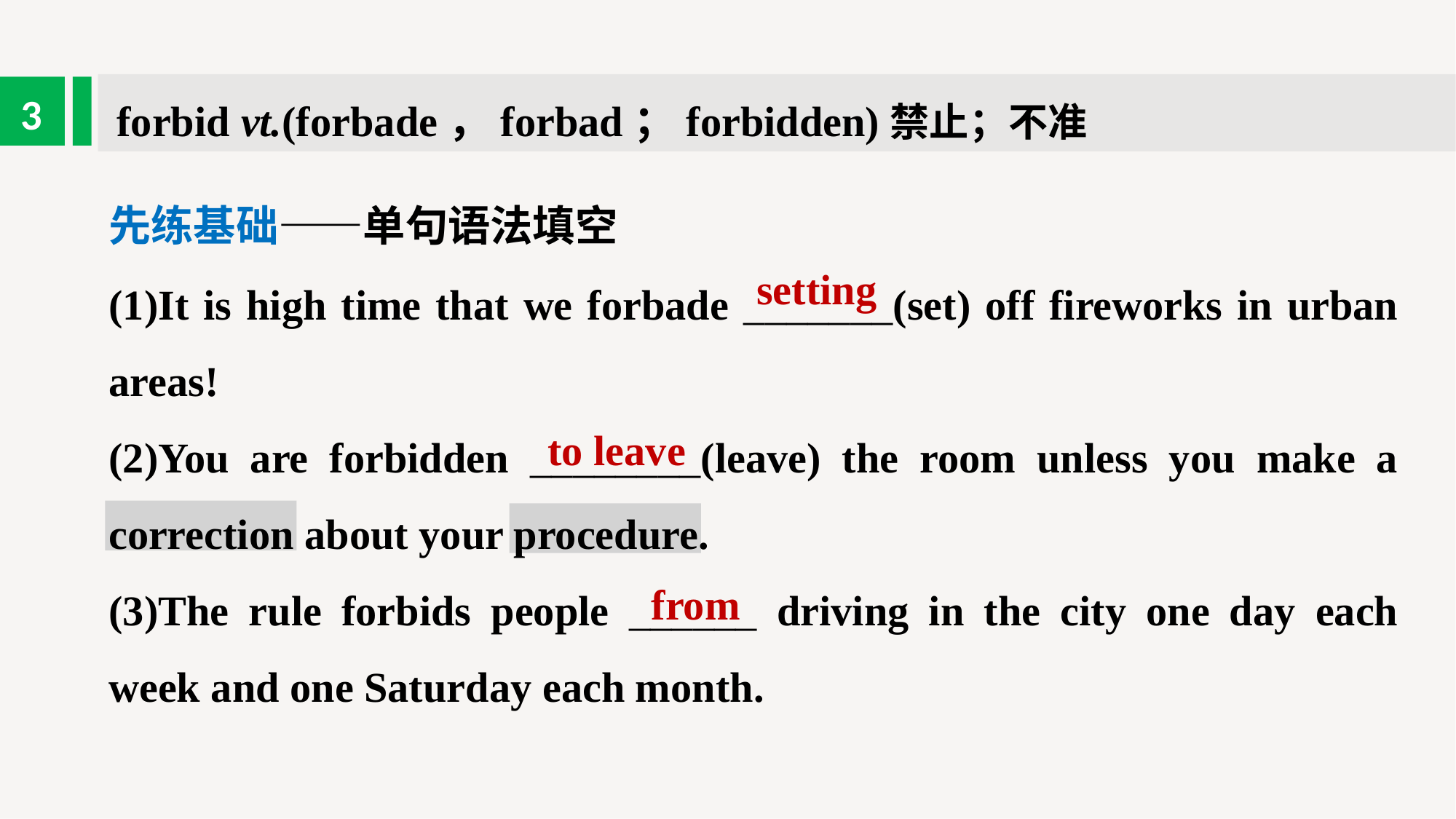

forbid vt.(forbade，forbad；forbidden)禁止；不准

3
先练基础——单句语法填空
(1)It is high time that we forbade _______(set) off fireworks in urban areas!
(2)You are forbidden ________(leave) the room unless you make a correction about your procedure.
(3)The rule forbids people ______ driving in the city one day each week and one Saturday each month.
setting
to leave

from